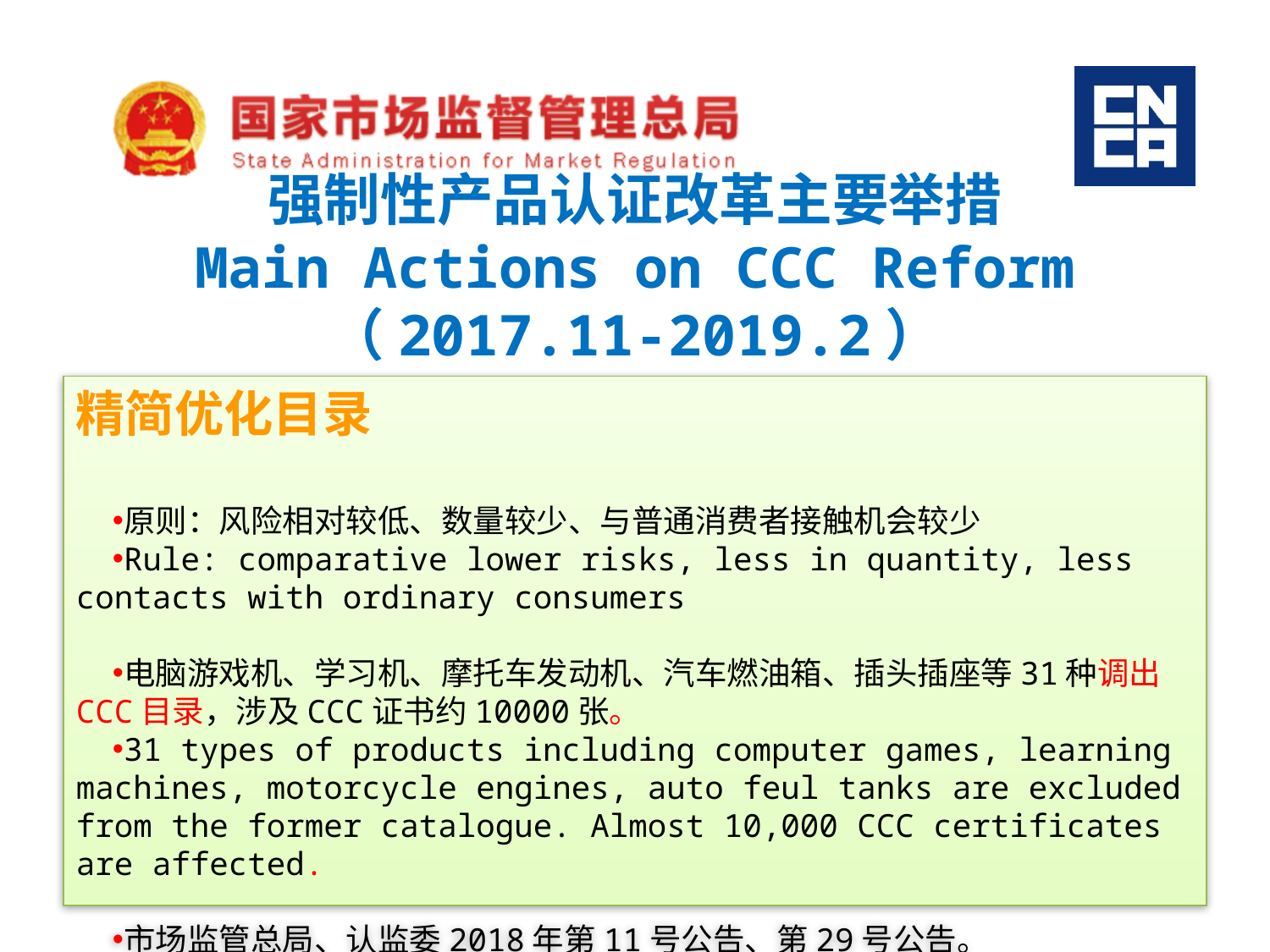

强制性产品认证改革主要举措
Main Actions on CCC Reform
（2017.11-2019.2）
精简优化目录

原则：风险相对较低、数量较少、与普通消费者接触机会较少
Rule: comparative lower risks, less in quantity, less contacts with ordinary consumers

电脑游戏机、学习机、摩托车发动机、汽车燃油箱、插头插座等31种调出CCC目录，涉及CCC证书约10000张。
31 types of products including computer games, learning machines, motorcycle engines, auto feul tanks are excluded from the former catalogue. Almost 10,000 CCC certificates are affected.

市场监管总局、认监委2018年第11号公告、第29号公告。
The 11th and the 29th Announcement of 2018 issued by SAMR and CNCA